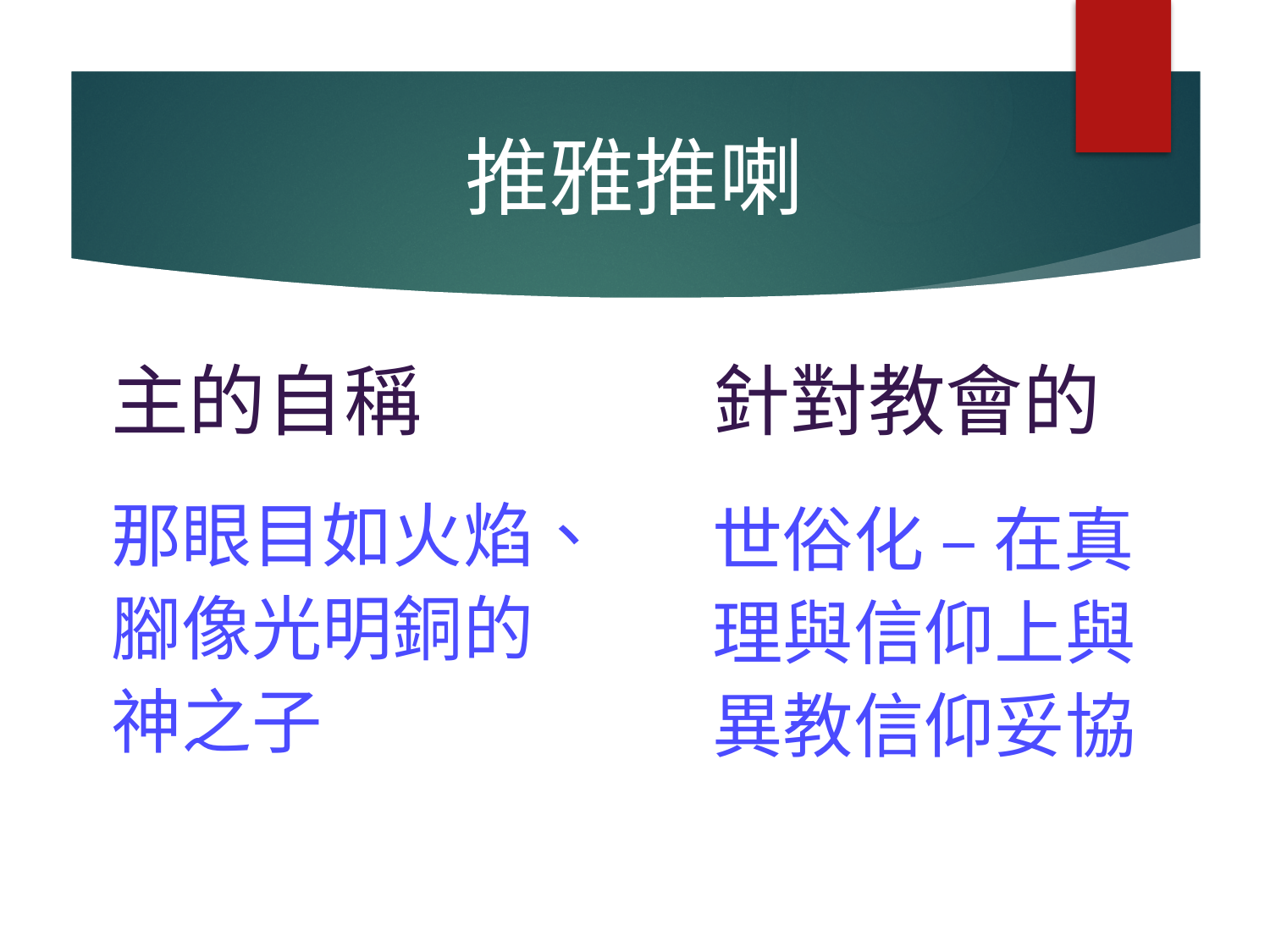

# 推雅推喇
針對教會的
主的自稱
那眼目如火焰、腳像光明銅的神之子
世俗化 – 在真理與信仰上與異教信仰妥協